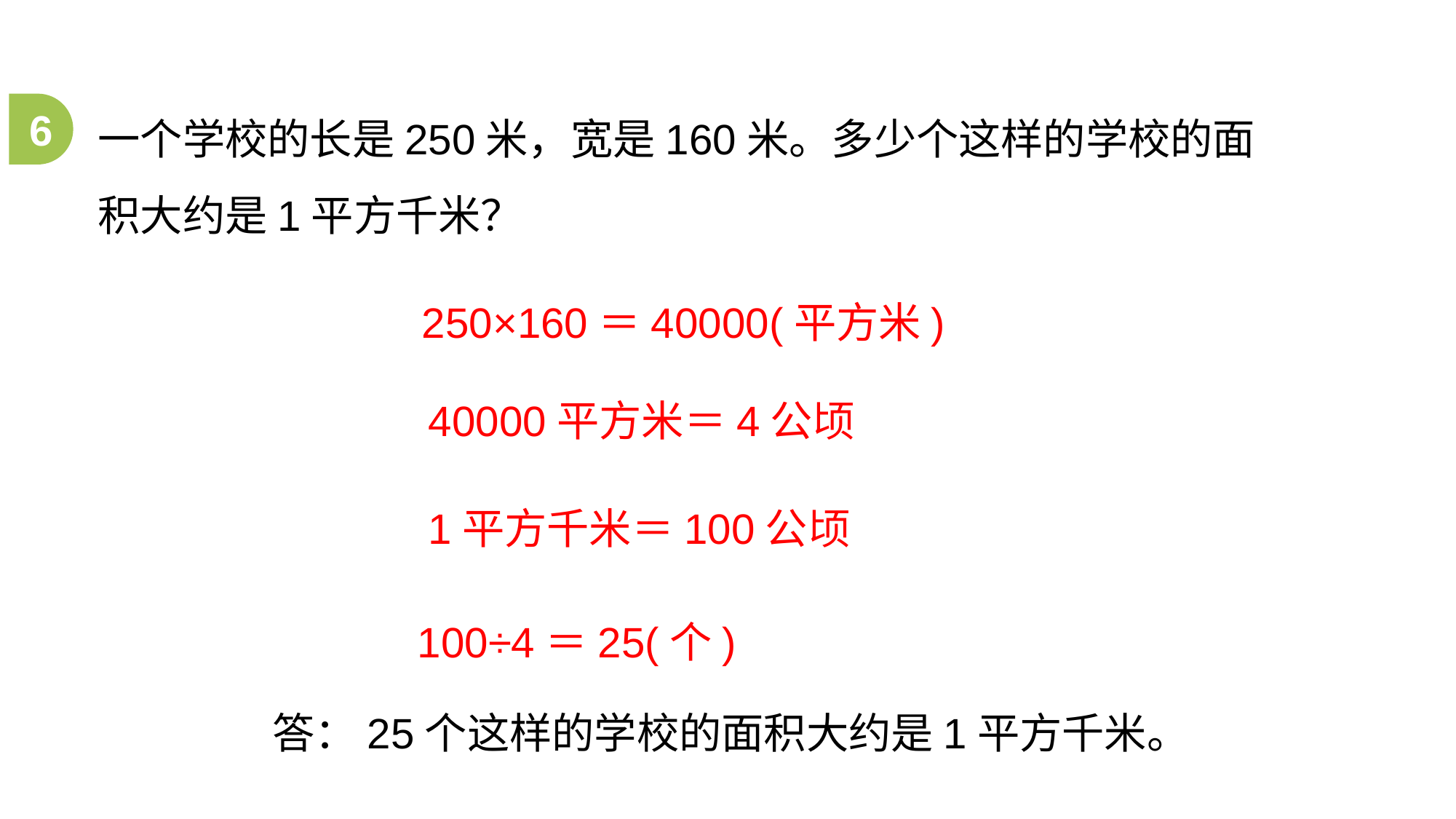

一个学校的长是250米，宽是160米。多少个这样的学校的面积大约是1平方千米？
6
250×160＝40000(平方米)
40000平方米＝4公顷
1平方千米＝100公顷
100÷4＝25(个)
答：25个这样的学校的面积大约是1平方千米。